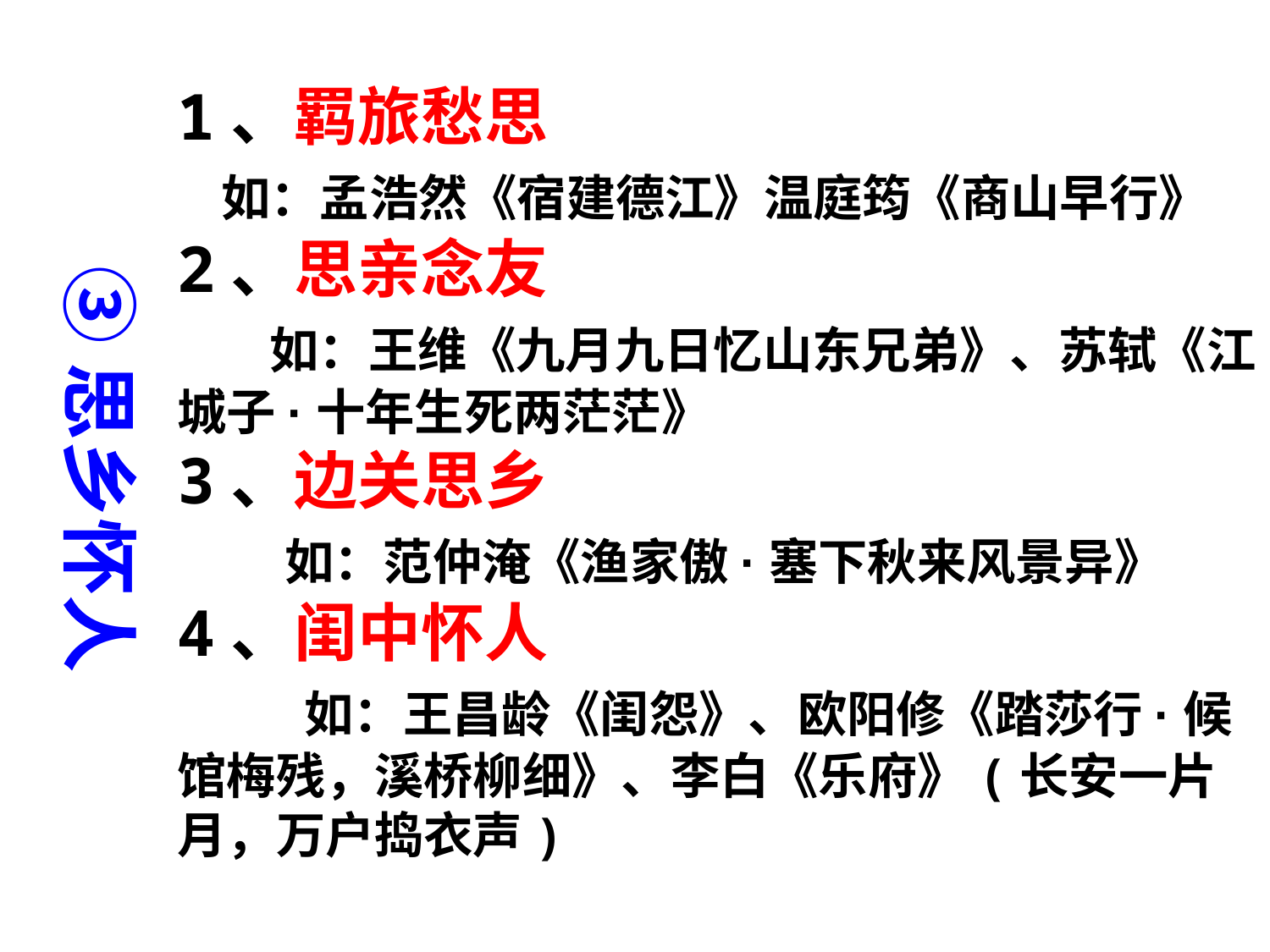

1、羁旅愁思
  如：孟浩然《宿建德江》温庭筠《商山早行》
2、思亲念友
　  如：王维《九月九日忆山东兄弟》、苏轼《江城子·十年生死两茫茫》
3、边关思乡
 　 如：范仲淹《渔家傲·塞下秋来风景异》
4、闺中怀人
　　如：王昌龄《闺怨》、欧阳修《踏莎行·候馆梅残，溪桥柳细》、李白《乐府》(长安一片月，万户捣衣声)
③思乡怀人